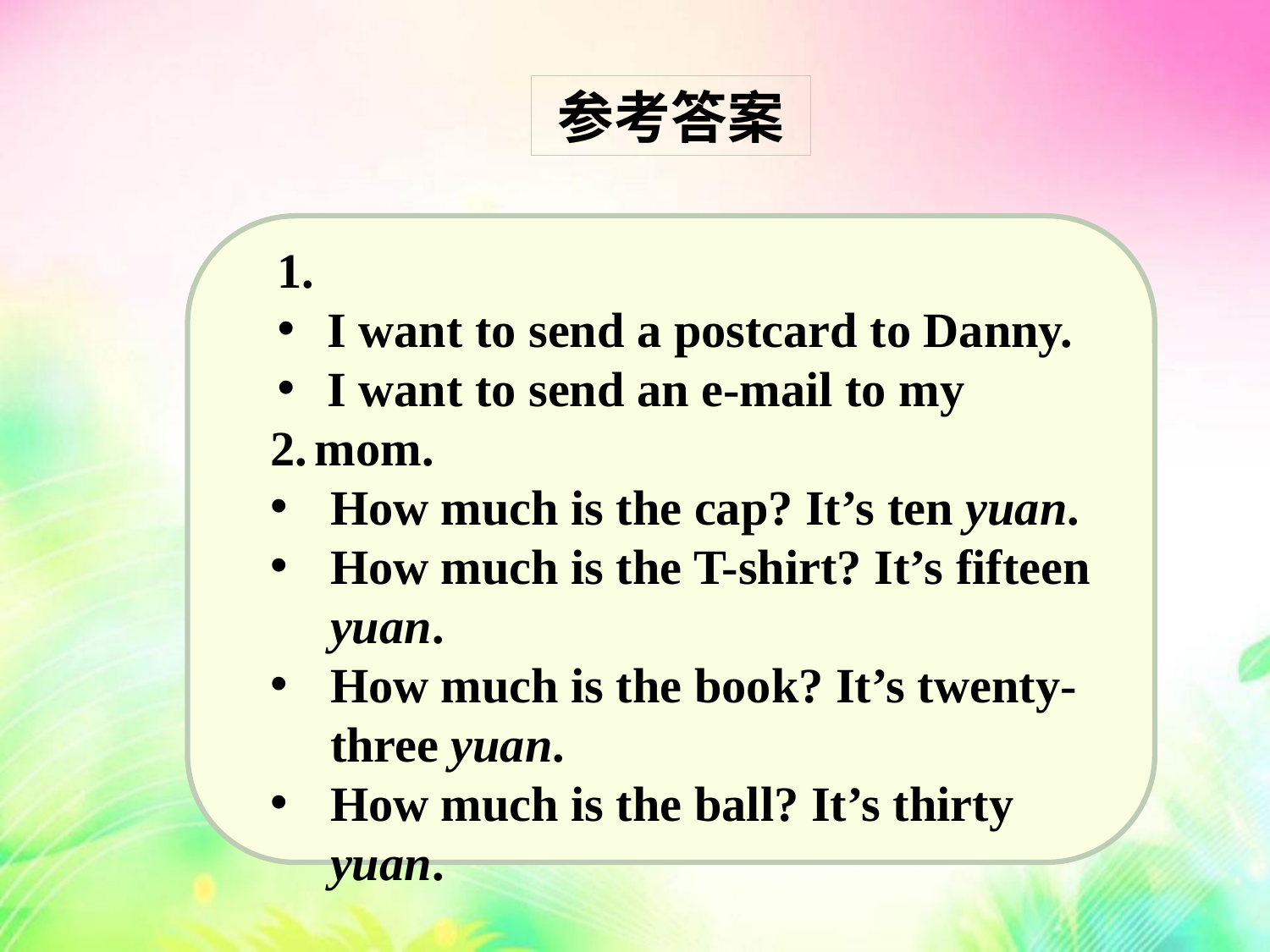

参考答案

1.
 I want to send a postcard to Danny.
 I want to send an e-mail to my mom.
2.
How much is the cap? It’s ten yuan.
How much is the T-shirt? It’s fifteen yuan.
How much is the book? It’s twenty-three yuan.
How much is the ball? It’s thirty yuan.